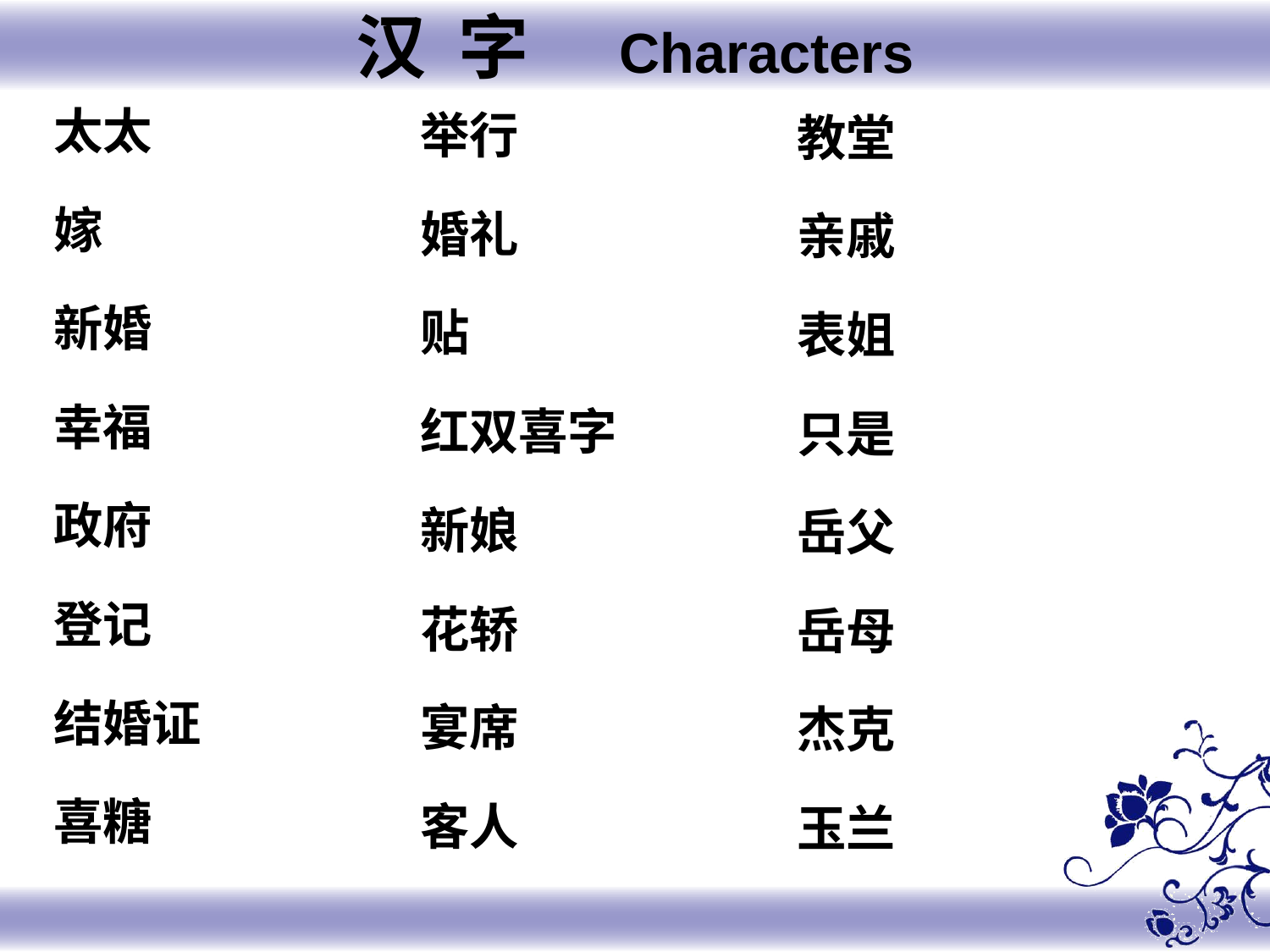

汉  字     Characters
太太
嫁
新婚
幸福
政府
登记
结婚证
喜糖
举行
婚礼
贴
红双喜字
新娘
花轿
宴席
客人
教堂
亲戚
表姐
只是
岳父
岳母
杰克
玉兰